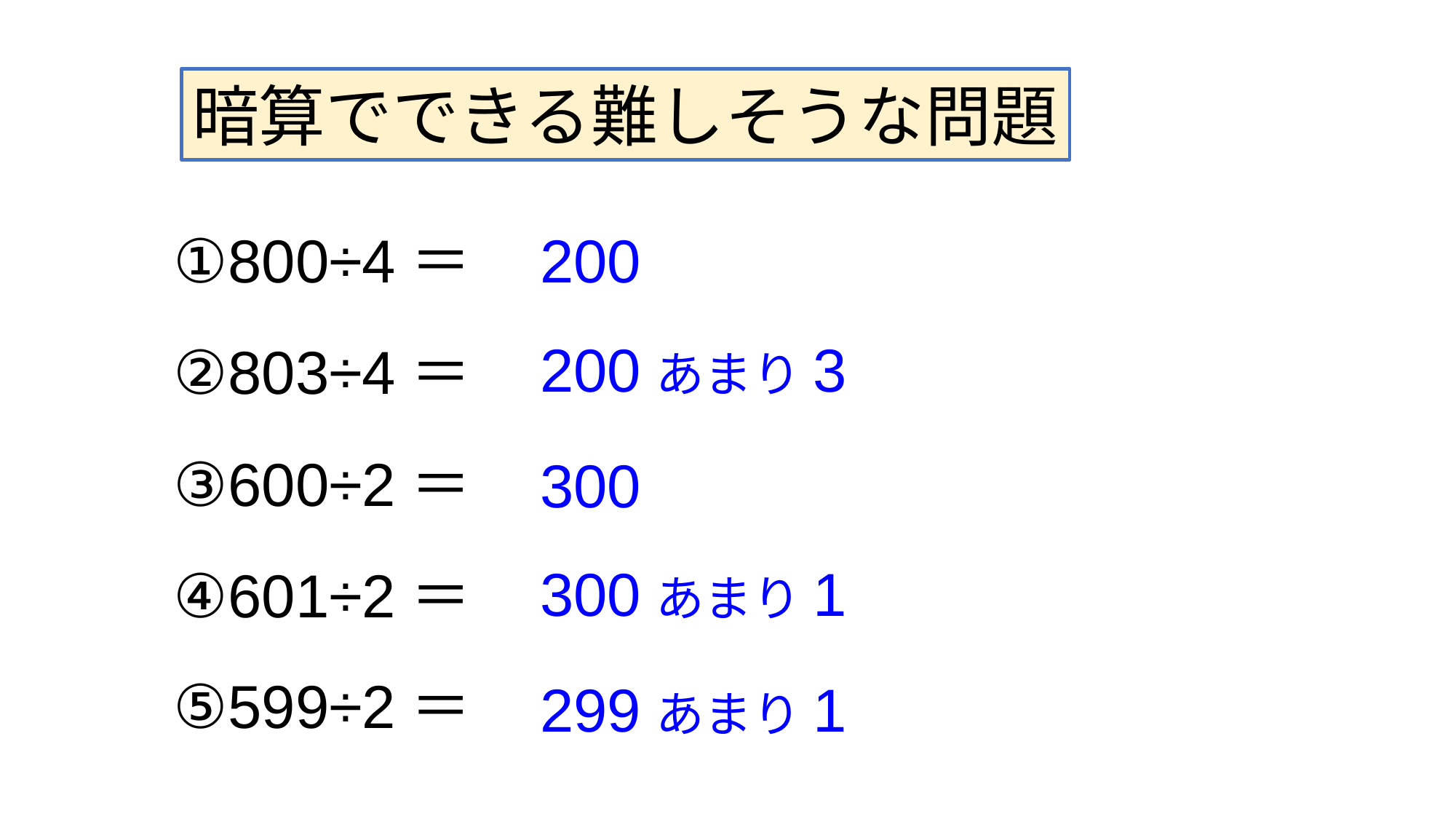

暗算でできる難しそうな問題
①800÷4＝
200
200あまり3
②803÷4＝
③600÷2＝
300
300あまり1
④601÷2＝
⑤599÷2＝
299あまり1